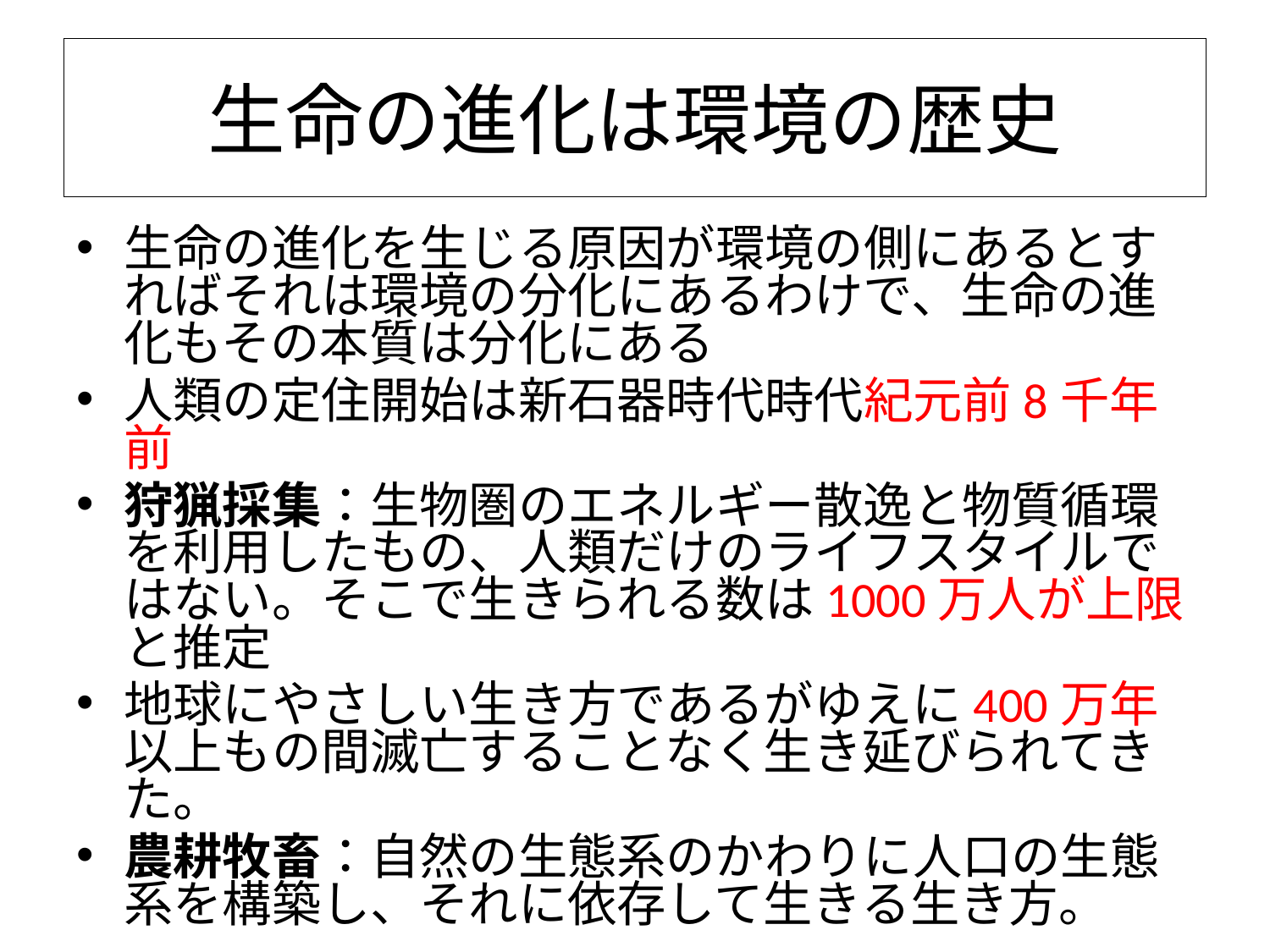

# 生命の進化は環境の歴史
生命の進化を生じる原因が環境の側にあるとすればそれは環境の分化にあるわけで、生命の進化もその本質は分化にある
人類の定住開始は新石器時代時代紀元前8千年前
狩猟採集：生物圏のエネルギー散逸と物質循環を利用したもの、人類だけのライフスタイルではない。そこで生きられる数は1000万人が上限と推定
地球にやさしい生き方であるがゆえに400万年以上もの間滅亡することなく生き延びられてきた。
農耕牧畜：自然の生態系のかわりに人口の生態系を構築し、それに依存して生きる生き方。